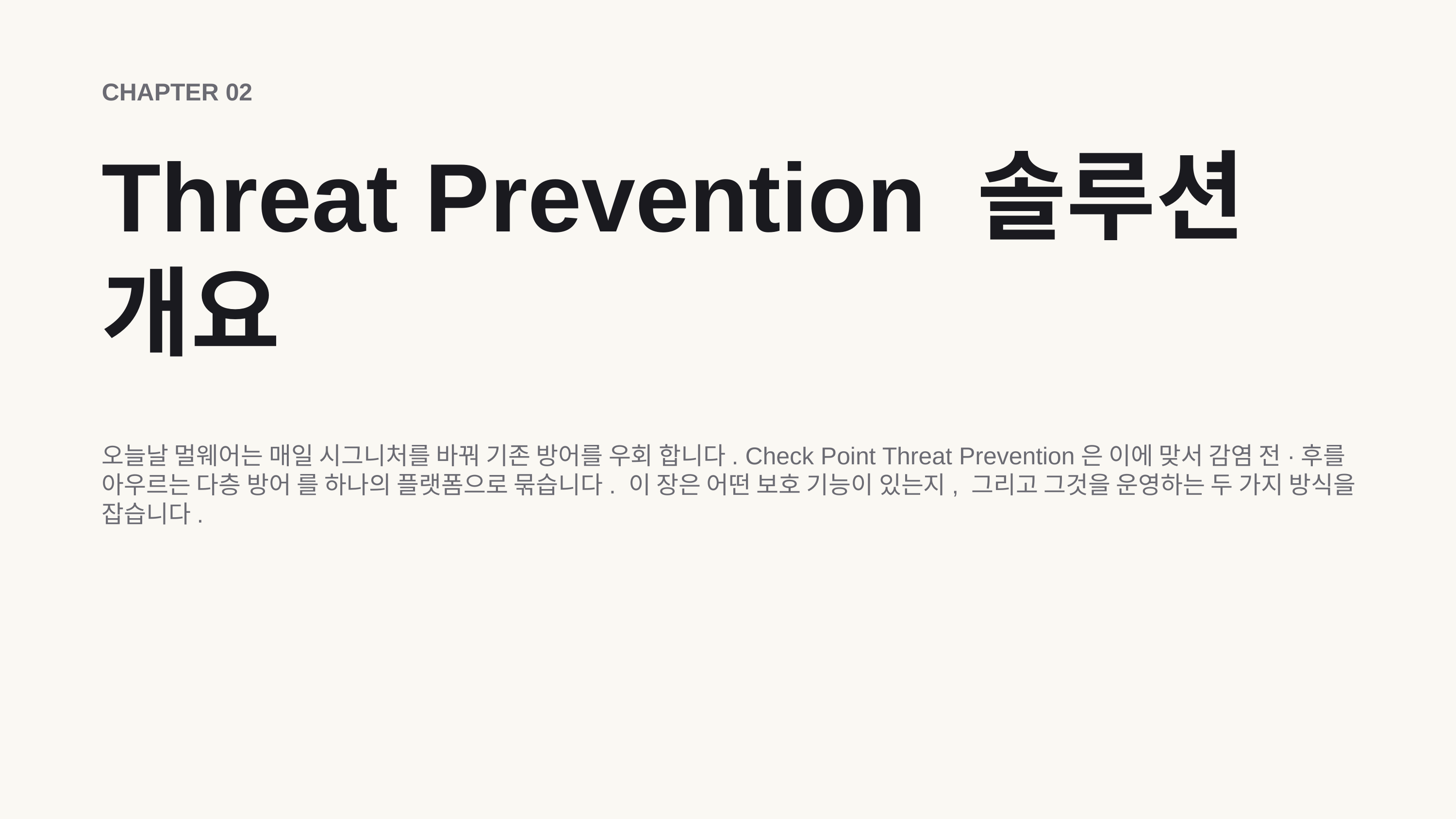

CHAPTER 02
Threat Prevention 솔루션 개요
오늘날 멀웨어는 매일 시그니처를 바꿔 기존 방어를 우회 합니다. Check Point Threat Prevention은 이에 맞서 감염 전·후를 아우르는 다층 방어 를 하나의 플랫폼으로 묶습니다. 이 장은 어떤 보호 기능이 있는지, 그리고 그것을 운영하는 두 가지 방식을 잡습니다.